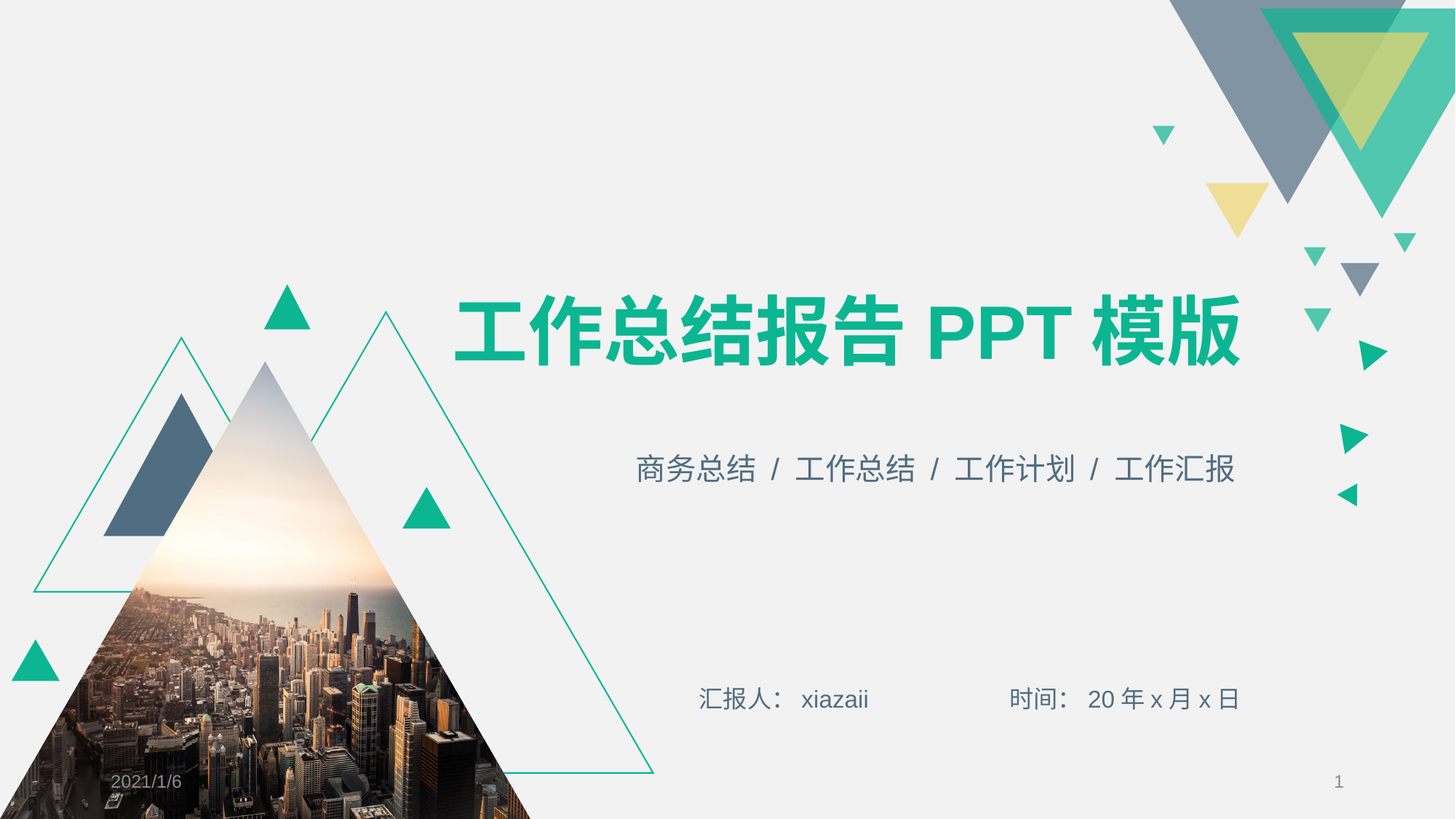

工作总结报告PPT模版

商务总结 / 工作总结 / 工作计划 / 工作汇报

汇报人：xiazaii                    时间：20年x月x日
2021/1/6

1